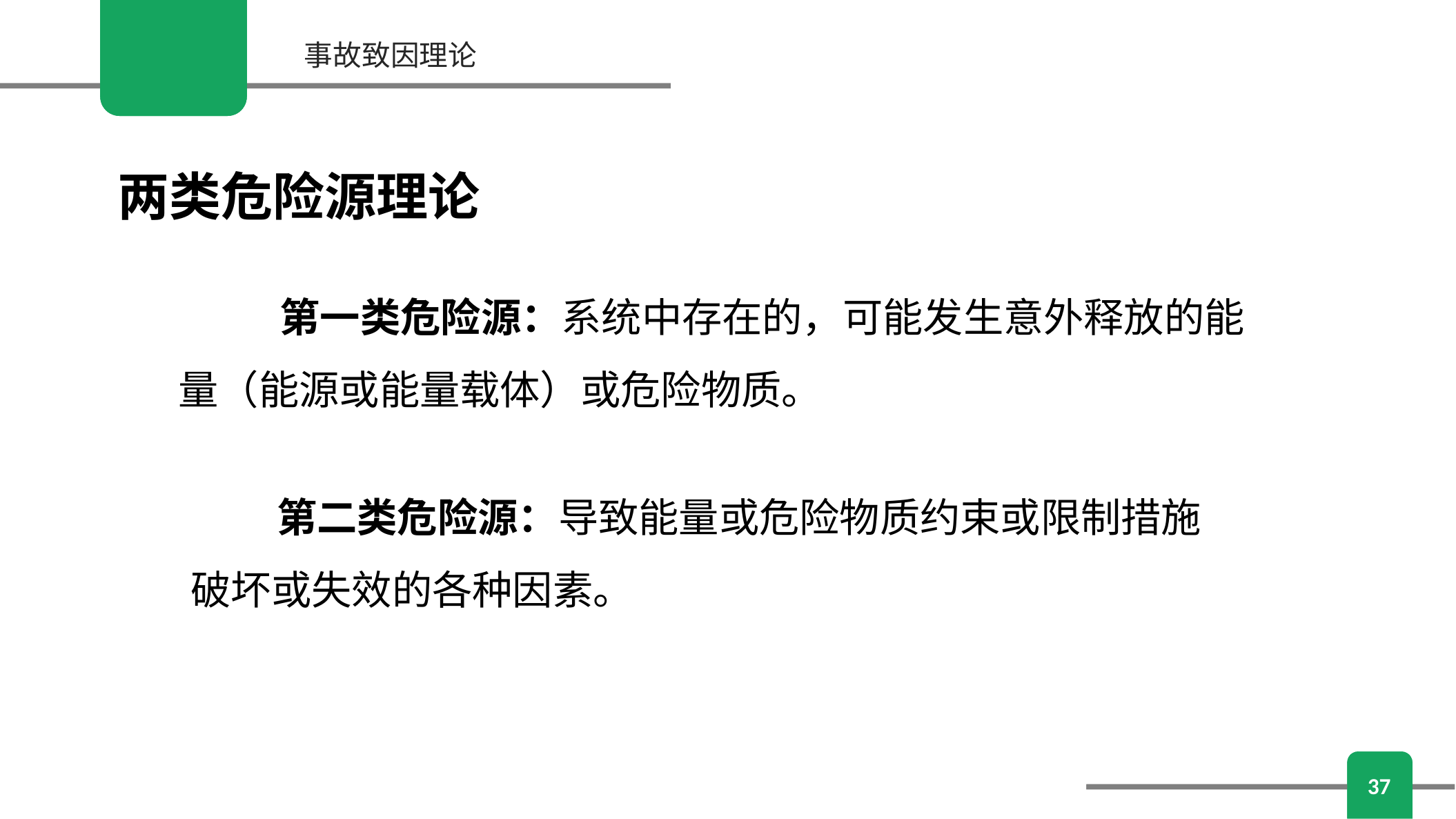

事故致因理论
两类危险源理论
            第一类危险源：系统中存在的，可能发生意外释放的能量（能源或能量载体）或危险物质。
          第二类危险源：导致能量或危险物质约束或限制措施破坏或失效的各种因素。
37